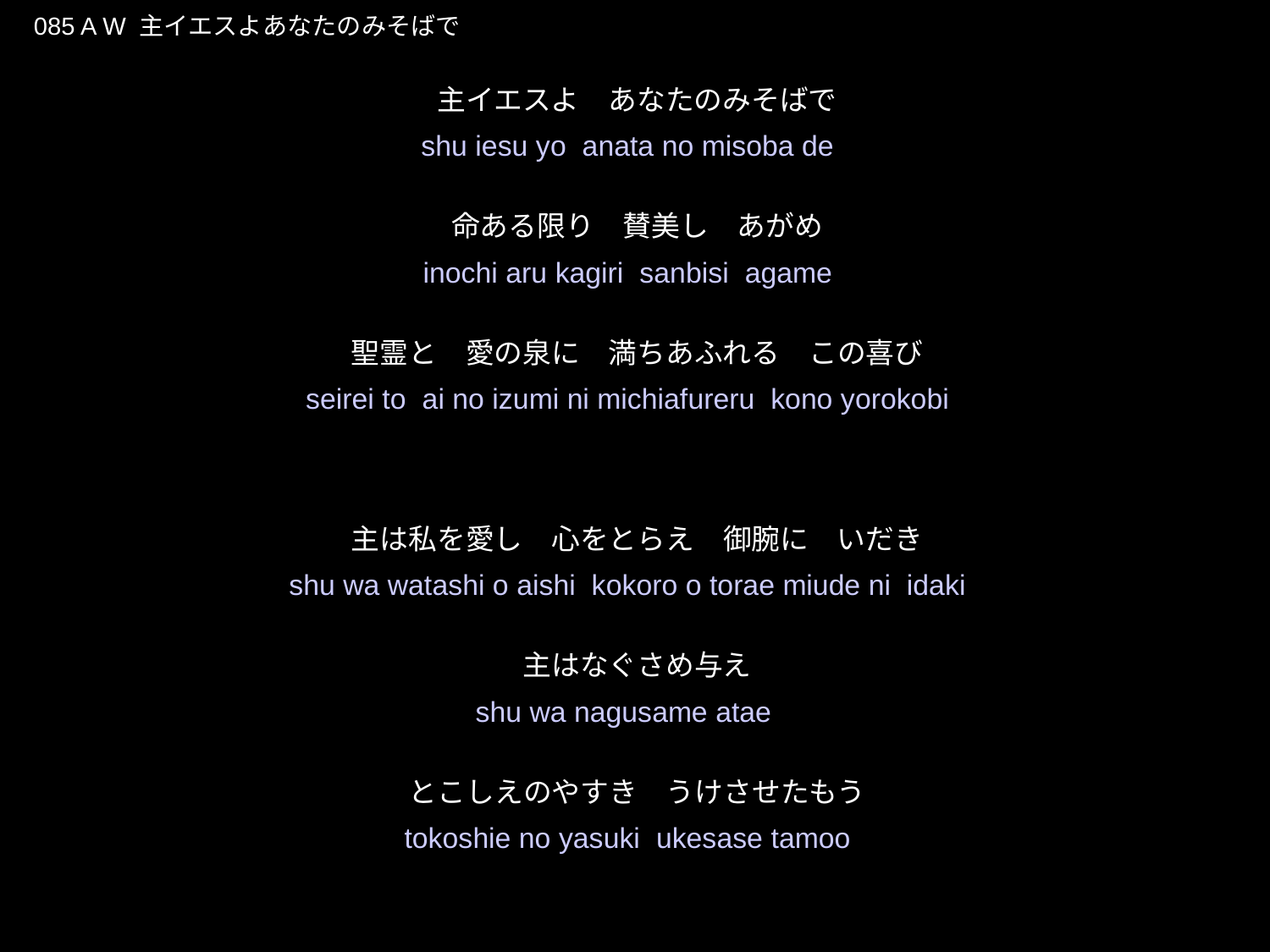

しゅいえすよあなたのみそばで
★W
085 A W 主イエスよあなたのみそばで
主イエスよ　あなたのみそばで
命ある限り　賛美し　あがめ
聖霊と　愛の泉に　満ちあふれる　この喜び
主は私を愛し　心をとらえ　御腕に　いだき
主はなぐさめ与え
とこしえのやすき　うけさせたもう
★１
shu iesu yo  anata no misoba de
inochi aru kagiri  sanbisi  agame
seirei to  ai no izumi ni michiafureru  kono yorokobi
shu wa watashi o aishi  kokoro o torae miude ni  idaki
shu wa nagusame atae
tokoshie no yasuki  ukesase tamoo